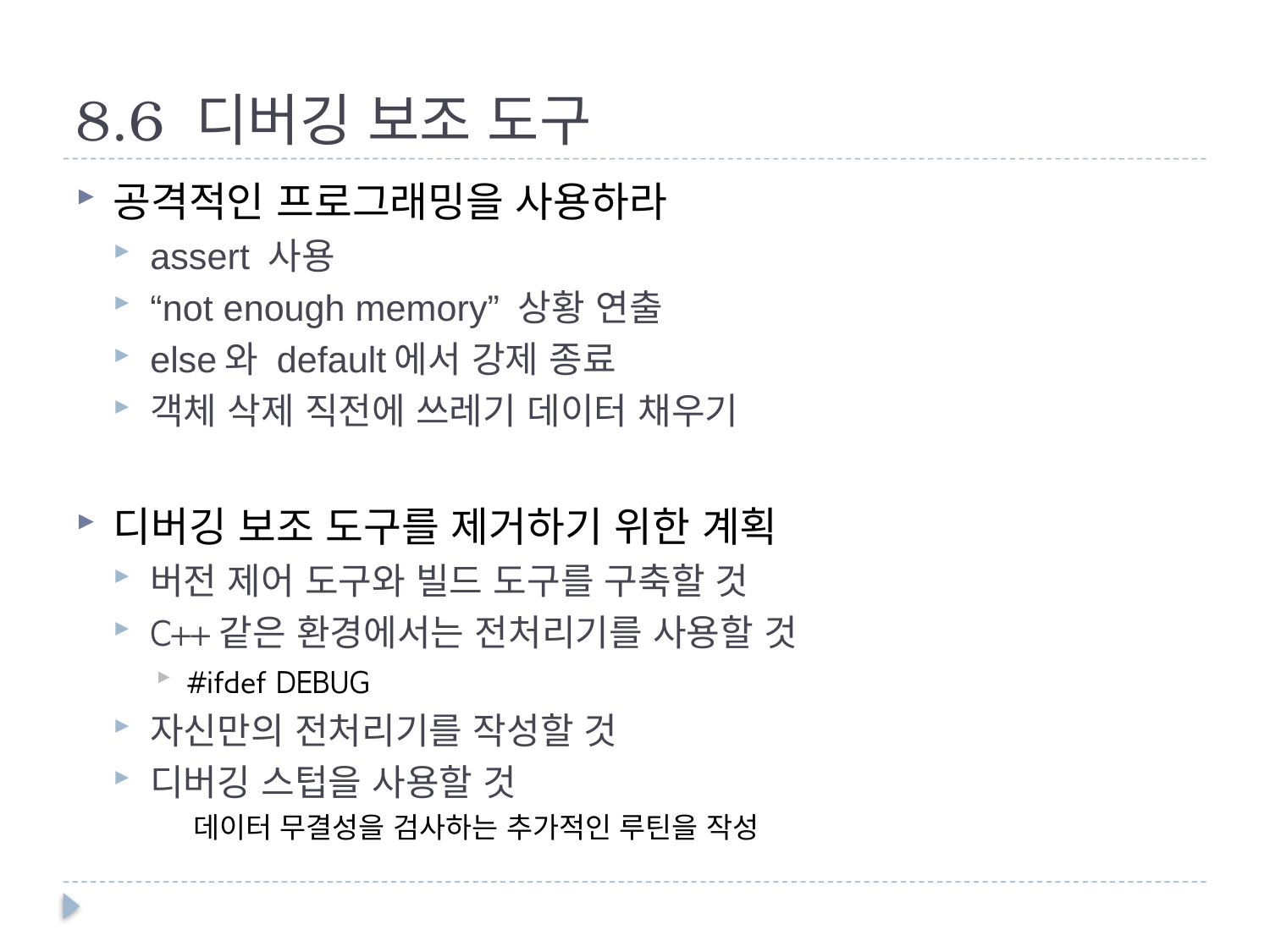

# 8.6 디버깅 보조 도구
공격적인 프로그래밍을 사용하라
assert 사용
“not enough memory” 상황 연출
else와 default에서 강제 종료
객체 삭제 직전에 쓰레기 데이터 채우기

디버깅 보조 도구를 제거하기 위한 계획
버전 제어 도구와 빌드 도구를 구축할 것
C++같은 환경에서는 전처리기를 사용할 것
#ifdef DEBUG
자신만의 전처리기를 작성할 것
디버깅 스텁을 사용할 것
데이터 무결성을 검사하는 추가적인 루틴을 작성